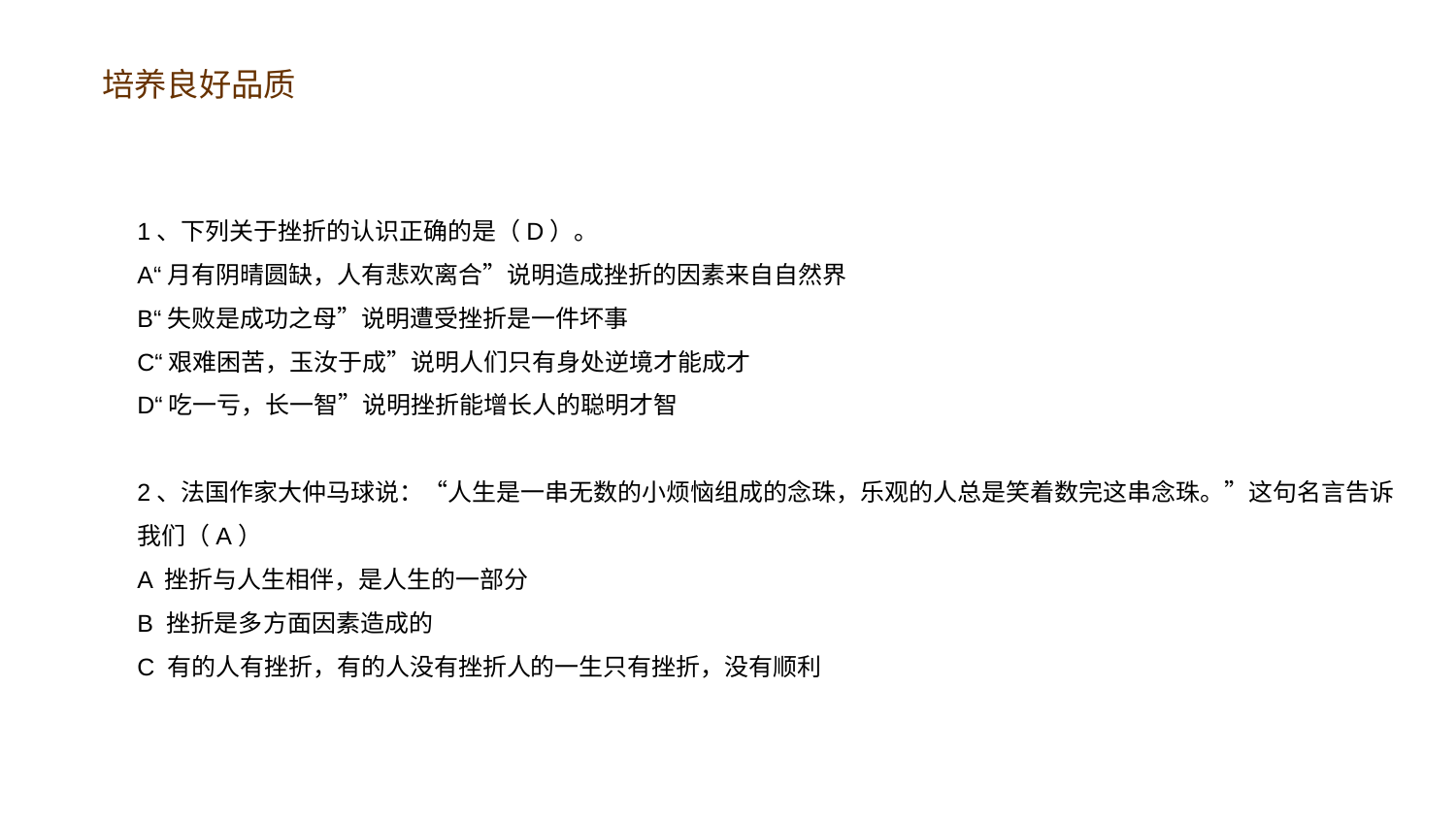

1、下列关于挫折的认识正确的是（D）。
A“月有阴晴圆缺，人有悲欢离合”说明造成挫折的因素来自自然界
B“失败是成功之母”说明遭受挫折是一件坏事
C“艰难困苦，玉汝于成”说明人们只有身处逆境才能成才
D“吃一亏，长一智”说明挫折能增长人的聪明才智

2、法国作家大仲马球说：“人生是一串无数的小烦恼组成的念珠，乐观的人总是笑着数完这串念珠。”这句名言告诉我们（A）
A 挫折与人生相伴，是人生的一部分
B 挫折是多方面因素造成的
C 有的人有挫折，有的人没有挫折人的一生只有挫折，没有顺利